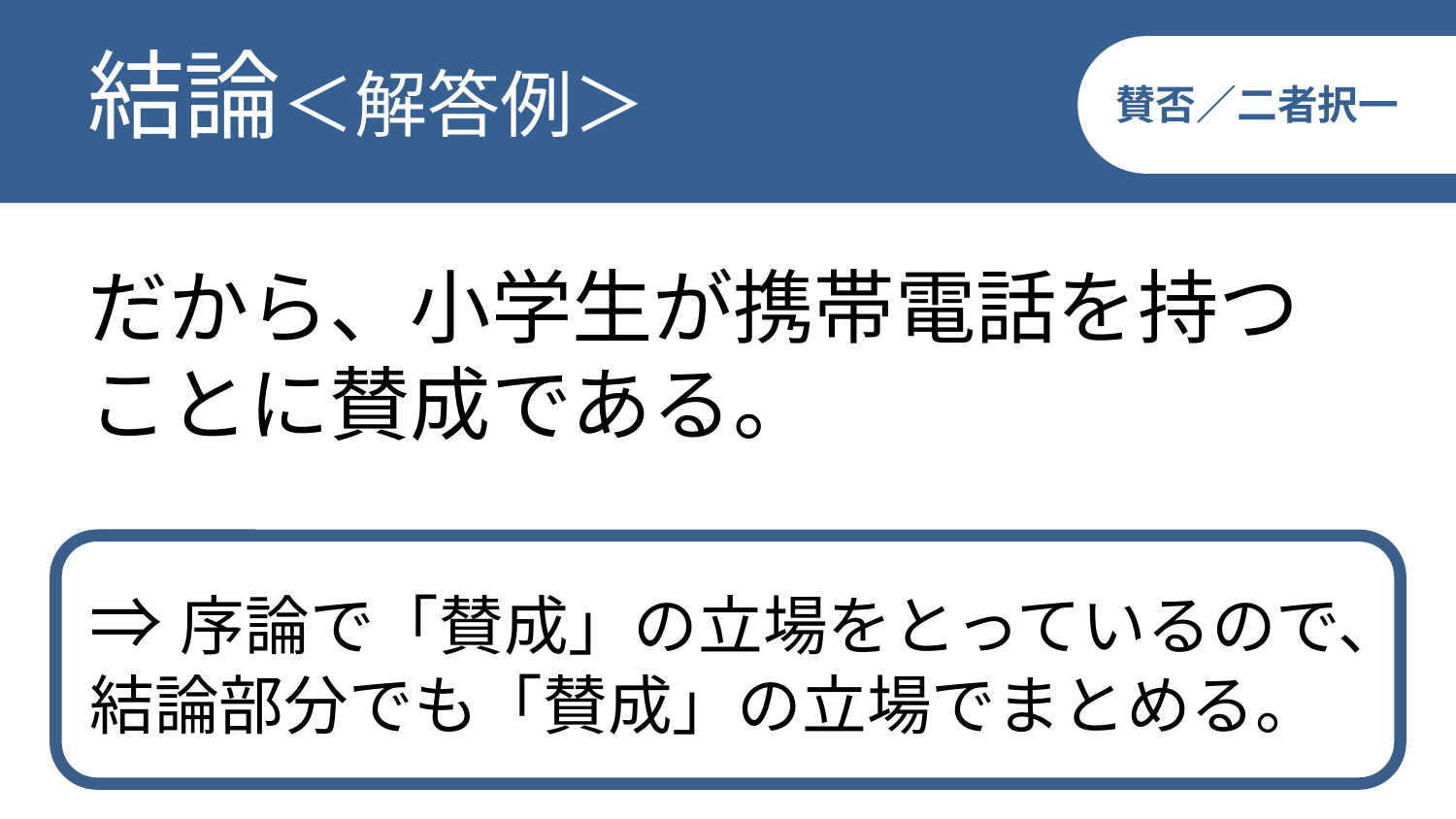

結論＜解答例＞

賛否／二者択一
だから、小学生が携帯電話を持つことに賛成である。

⇒序論で「賛成」の立場をとっているので、結論部分でも「賛成」の立場でまとめる。